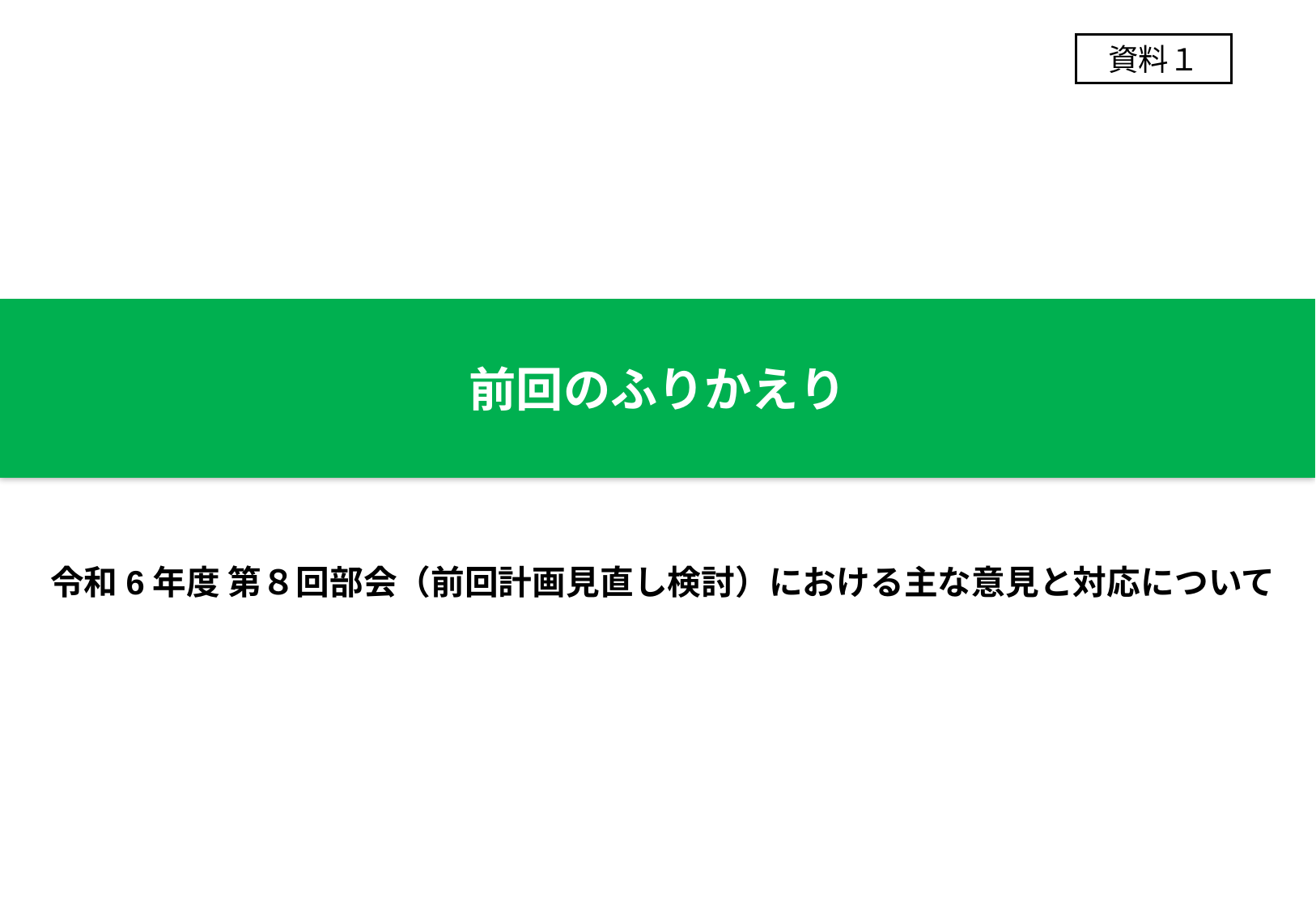

資料１
前回のふりかえり
令和6年度 第８回部会（前回計画見直し検討）における主な意見と対応について